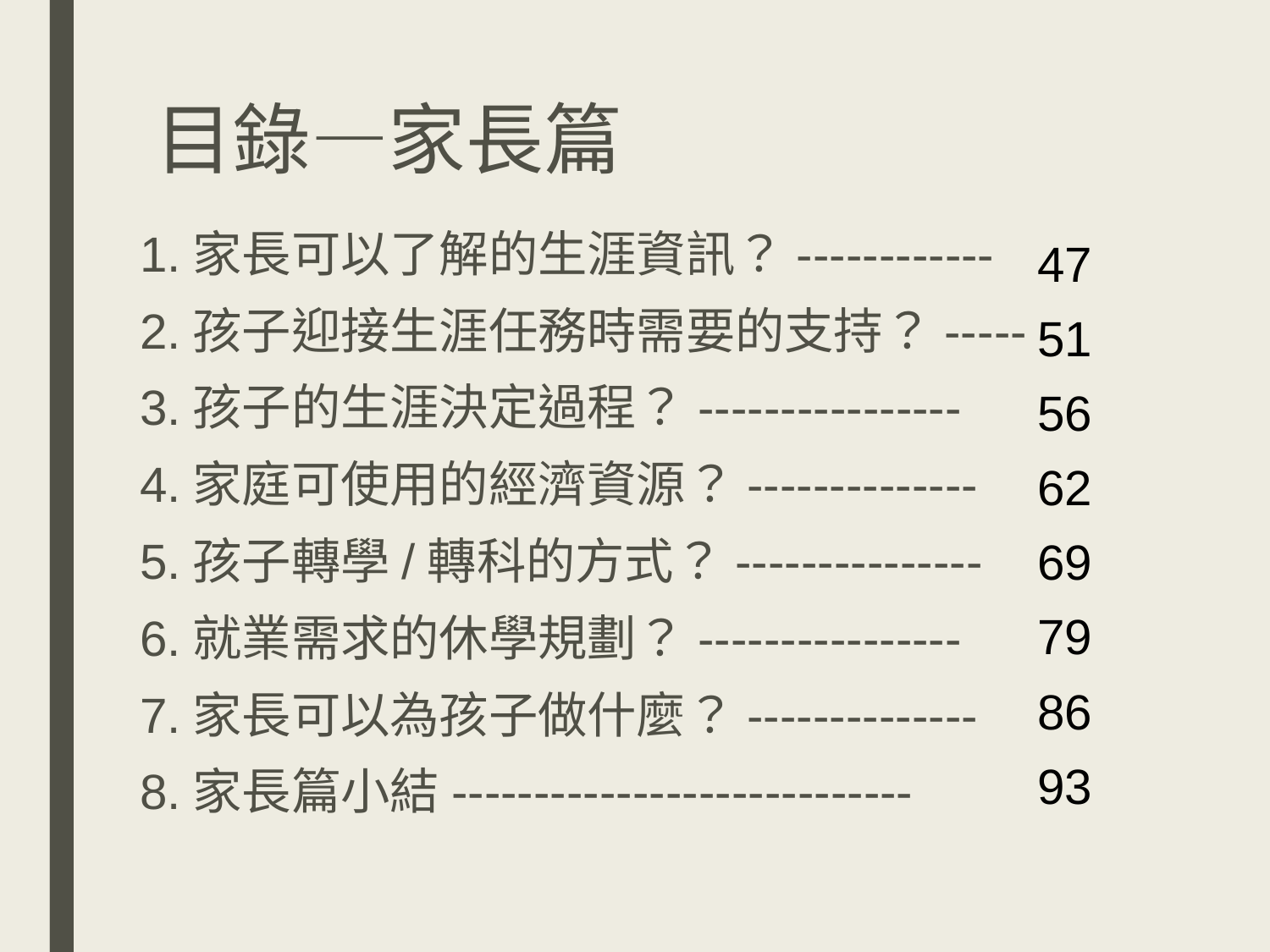

# 目錄—家長篇
1.家長可以了解的生涯資訊？------------
2.孩子迎接生涯任務時需要的支持？-----
3.孩子的生涯決定過程？----------------
4.家庭可使用的經濟資源？--------------
5.孩子轉學/轉科的方式？---------------
6.就業需求的休學規劃？----------------
7.家長可以為孩子做什麼？--------------
8.家長篇小結----------------------------

47
51
56
62
69
79
86
93